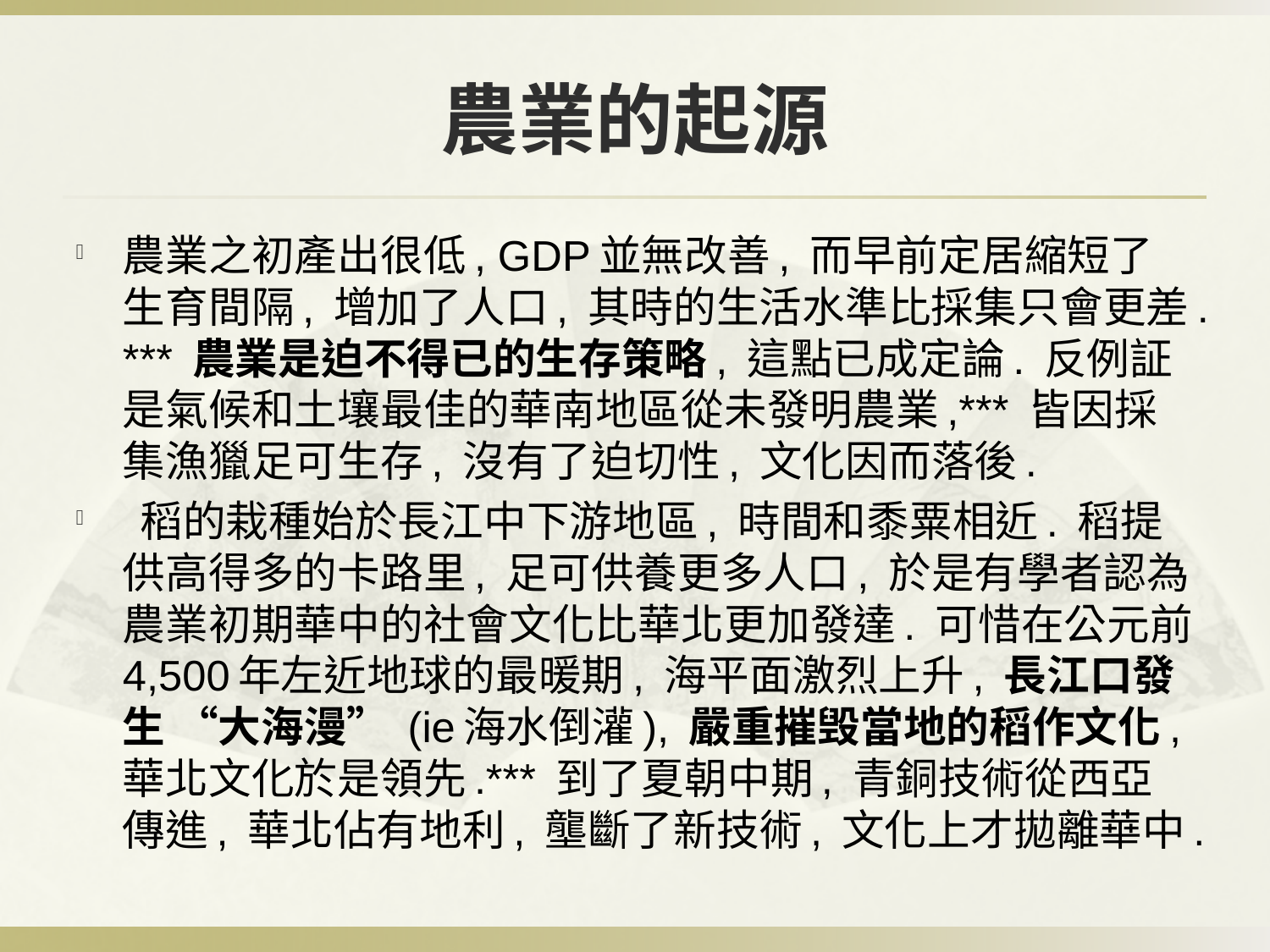

# 農業的起源
農業之初產出很低, GDP並無改善, 而早前定居縮短了生育間隔, 增加了人口, 其時的生活水準比採集只會更差.*** 農業是迫不得已的生存策略, 這點已成定論. 反例証是氣候和土壤最佳的華南地區從未發明農業,*** 皆因採集漁獵足可生存, 沒有了迫切性, 文化因而落後.
 稻的栽種始於長江中下游地區, 時間和黍粟相近. 稻提供高得多的卡路里, 足可供養更多人口, 於是有學者認為農業初期華中的社會文化比華北更加發達. 可惜在公元前4,500年左近地球的最暖期, 海平面激烈上升, 長江口發生 “大海漫” (ie海水倒灌), 嚴重摧毁當地的稻作文化, 華北文化於是領先.*** 到了夏朝中期, 青銅技術從西亞傳進, 華北佔有地利, 壟斷了新技術, 文化上才拋離華中.